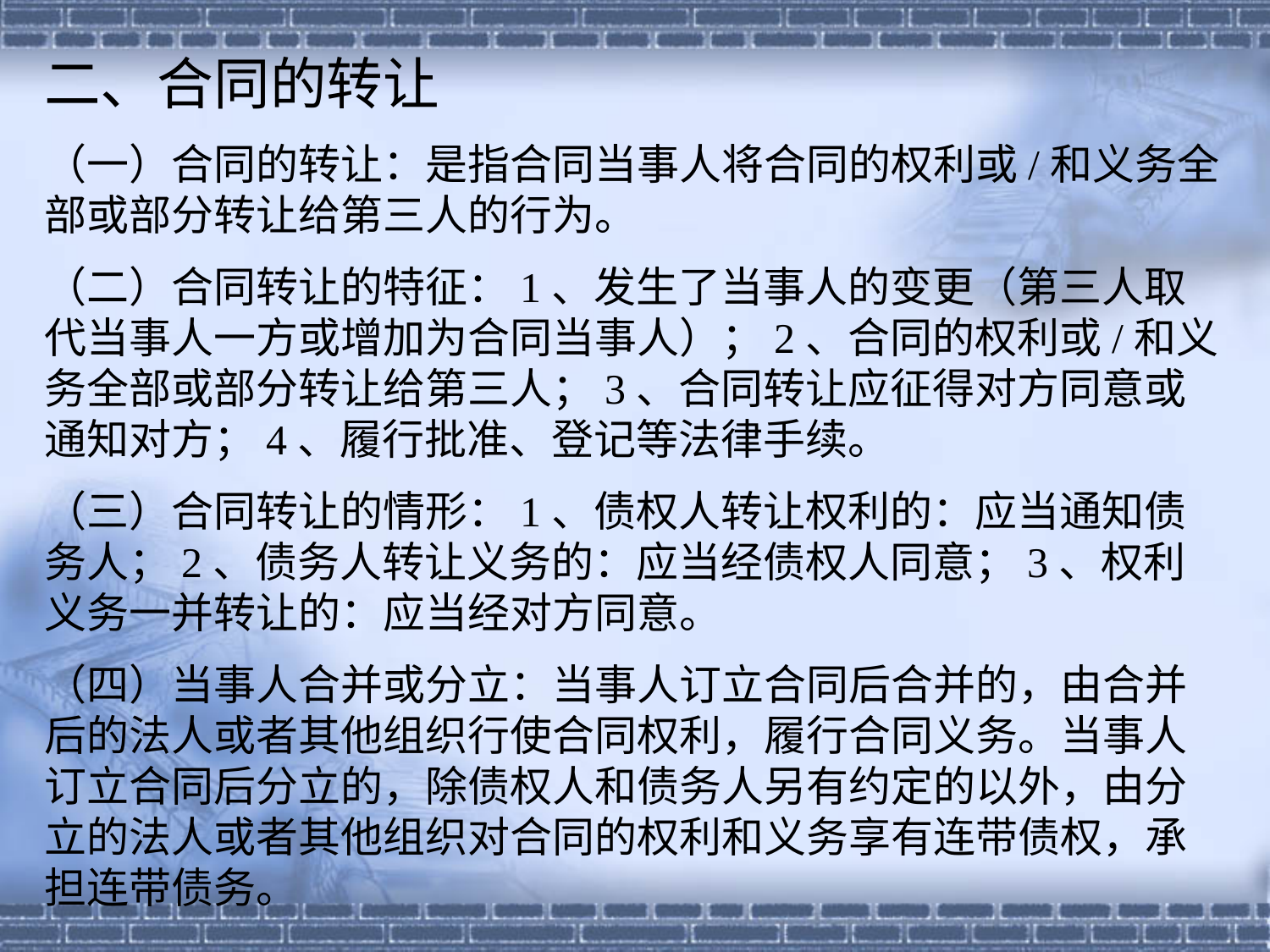

二、合同的转让
（一）合同的转让：是指合同当事人将合同的权利或/和义务全部或部分转让给第三人的行为。
（二）合同转让的特征：1、发生了当事人的变更（第三人取代当事人一方或增加为合同当事人）；2、合同的权利或/和义务全部或部分转让给第三人；3、合同转让应征得对方同意或通知对方；4、履行批准、登记等法律手续。
（三）合同转让的情形：1、债权人转让权利的：应当通知债务人；2、债务人转让义务的：应当经债权人同意；3、权利义务一并转让的：应当经对方同意。
（四）当事人合并或分立：当事人订立合同后合并的，由合并后的法人或者其他组织行使合同权利，履行合同义务。当事人订立合同后分立的，除债权人和债务人另有约定的以外，由分立的法人或者其他组织对合同的权利和义务享有连带债权，承担连带债务。